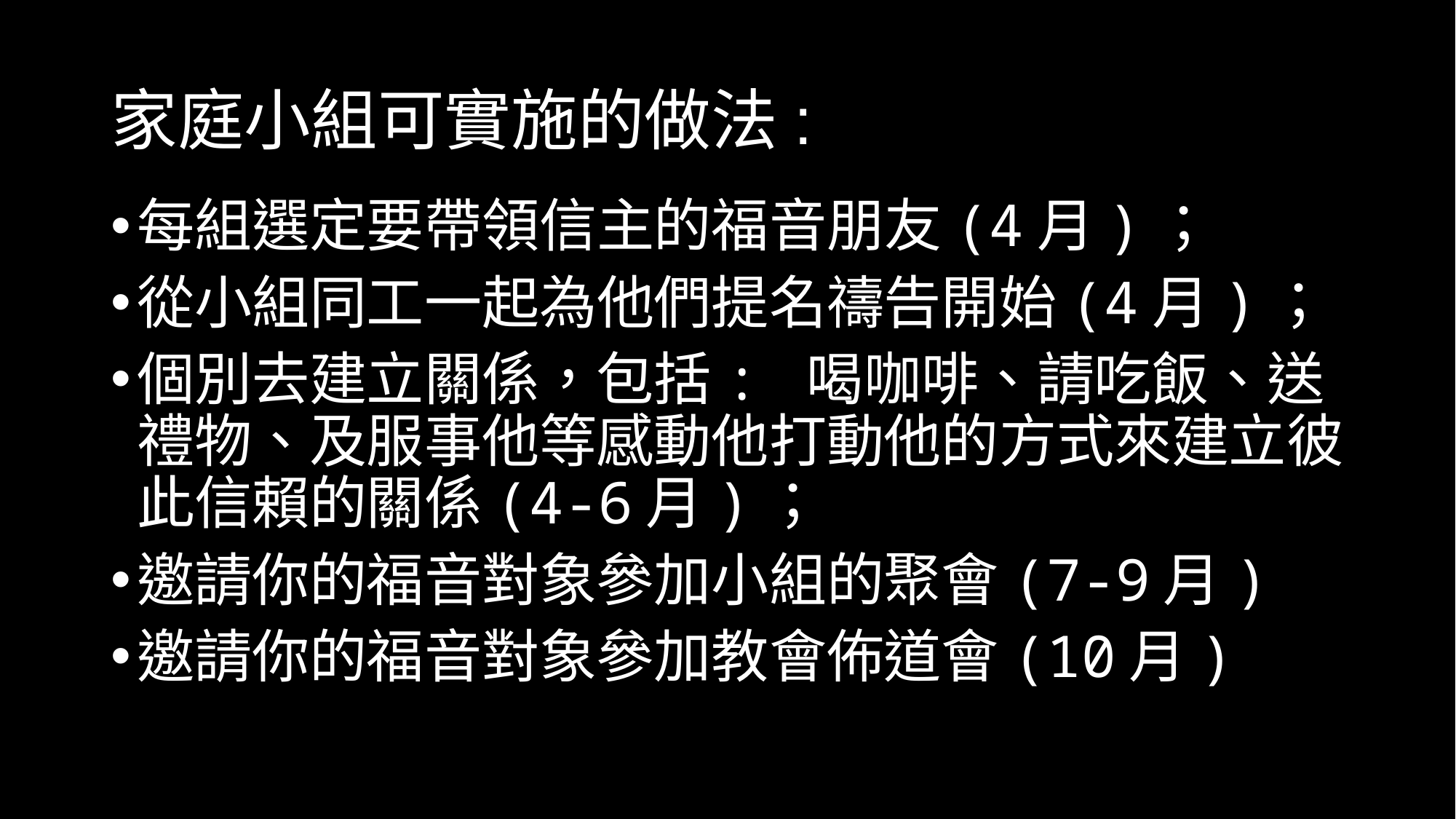

# 家庭小組可實施的做法:
每組選定要帶領信主的福音朋友(4月)；
從小組同工一起為他們提名禱告開始(4月)；
個別去建立關係，包括: 喝咖啡、請吃飯、送禮物、及服事他等感動他打動他的方式來建立彼此信賴的關係(4-6月)；
邀請你的福音對象參加小組的聚會(7-9月)
邀請你的福音對象參加教會佈道會(10月)